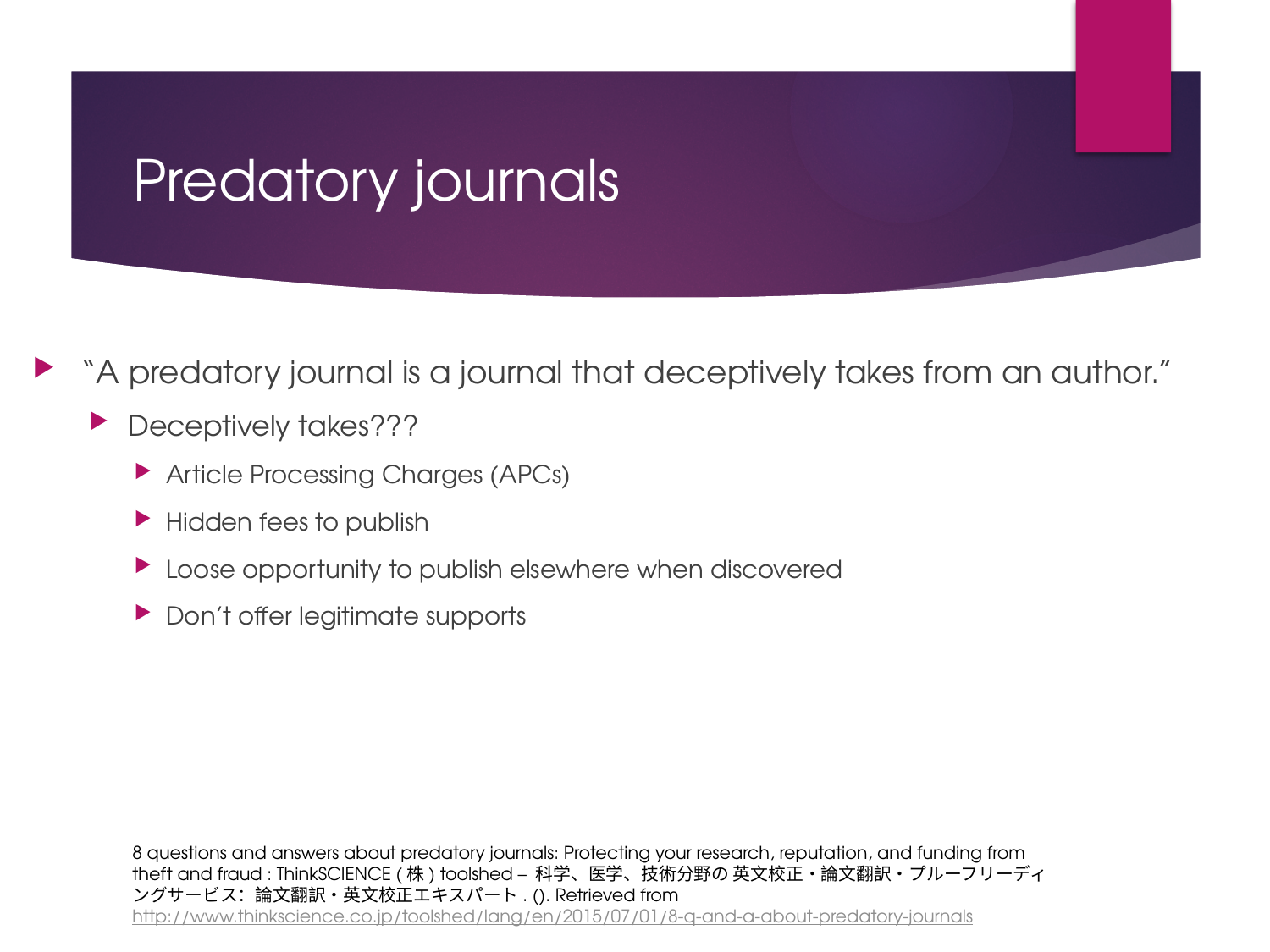

# Predatory journals
“A predatory journal is a journal that deceptively takes from an author.”
Deceptively takes???
Article Processing Charges (APCs)
Hidden fees to publish
Loose opportunity to publish elsewhere when discovered
Don’t offer legitimate supports

8 questions and answers about predatory journals: Protecting your research, reputation, and funding from theft and fraud : ThinkSCIENCE (株) toolshed – 科学、医学、技術分野の 英文校正・論文翻訳・プルーフリーディングサービス：論文翻訳・英文校正エキスパート. (). Retrieved from http://www.thinkscience.co.jp/toolshed/lang/en/2015/07/01/8-q-and-a-about-predatory-journals